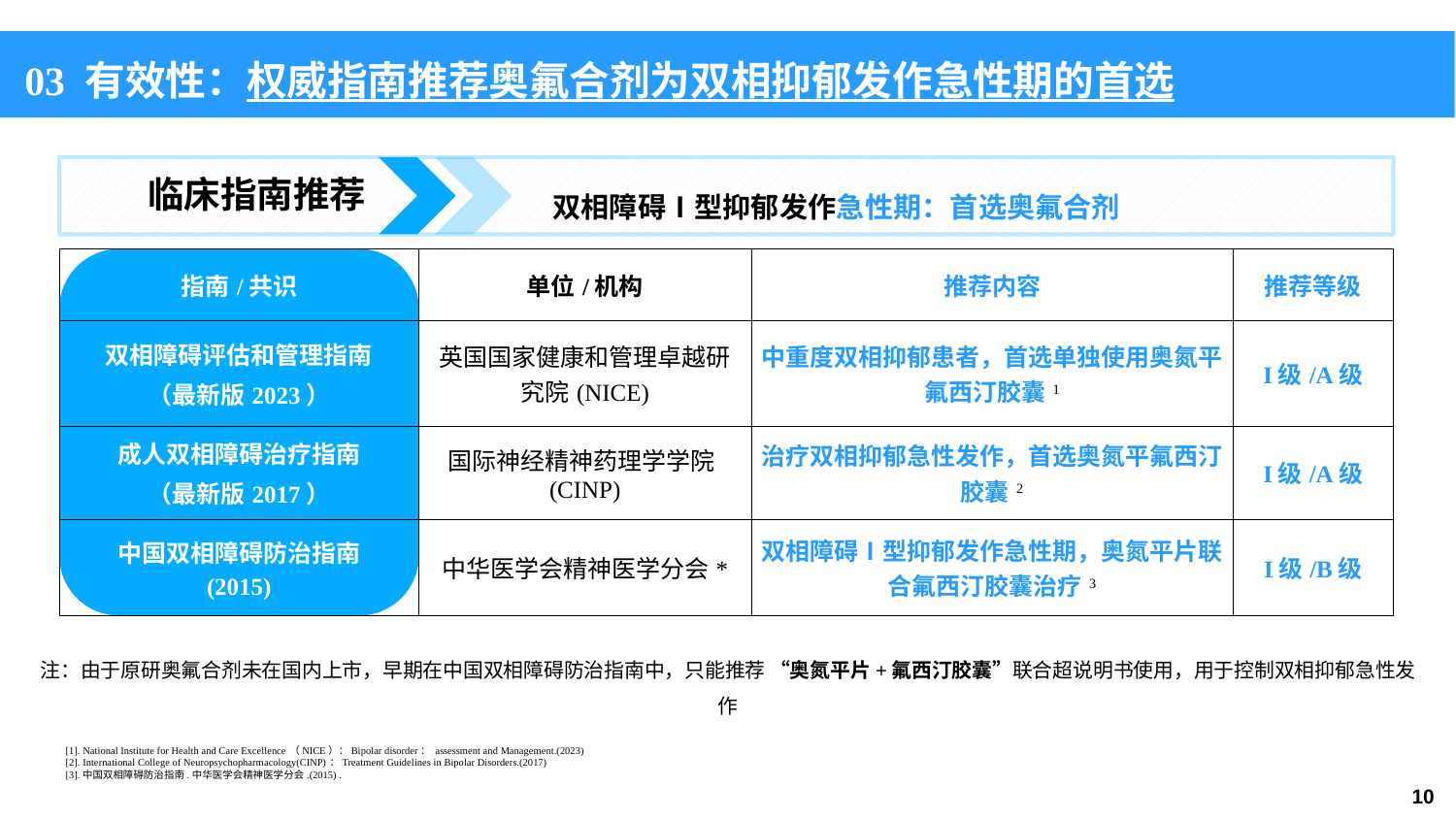

03 有效性：权威指南推荐奥氟合剂为双相抑郁发作急性期的首选

临床指南推荐
   双相障碍Ⅰ型抑郁发作急性期：首选奥氟合剂

| 指南/共识 | 单位/机构 | 推荐内容 | 推荐等级 |
| --- | --- | --- | --- |
| 双相障碍评估和管理指南 （最新版2023） | 英国国家健康和管理卓越研究院(NICE) | 中重度双相抑郁患者，首选单独使用奥氮平氟西汀胶囊1 | I级/A级 |
| 成人双相障碍治疗指南 （最新版2017） | 国际神经精神药理学学院(CINP) | 治疗双相抑郁急性发作，首选奥氮平氟西汀胶囊2 | I级/A级 |
| 中国双相障碍防治指南 (2015) | 中华医学会精神医学分会\* | 双相障碍Ⅰ型抑郁发作急性期，奥氮平片联合氟西汀胶囊治疗3 | I级/B级 |
注：由于原研奥氟合剂未在国内上市，早期在中国双相障碍防治指南中，只能推荐 “奥氮平片+氟西汀胶囊”联合超说明书使用，用于控制双相抑郁急性发作
[1]. National Institute for Health and Care Excellence（NICE）：Bipolar disorder： assessment and Management.(2023)
[2]. International College of Neuropsychopharmacology(CINP)：Treatment Guidelines in Bipolar Disorders.(2017)
[3].中国双相障碍防治指南.中华医学会精神医学分会.(2015) .